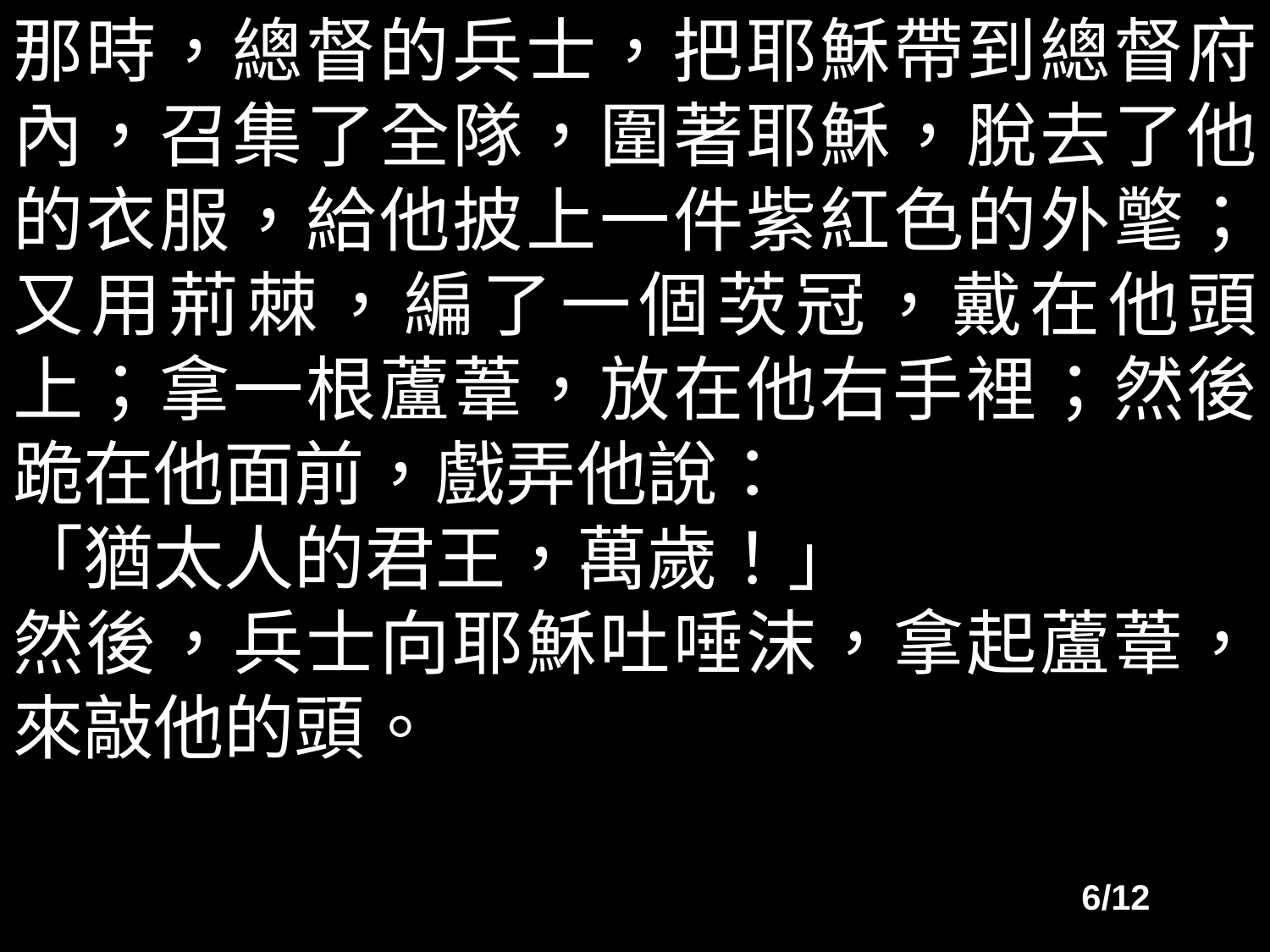

那時，總督的兵士，把耶穌帶到總督府內，召集了全隊，圍著耶穌，脫去了他的衣服，給他披上一件紫紅色的外氅；又用荊棘，編了一個茨冠，戴在他頭上；拿一根蘆葦，放在他右手裡；然後跪在他面前，戲弄他說：
「猶太人的君王，萬歲！」
然後，兵士向耶穌吐唾沫，拿起蘆葦，來敲他的頭。
6/12